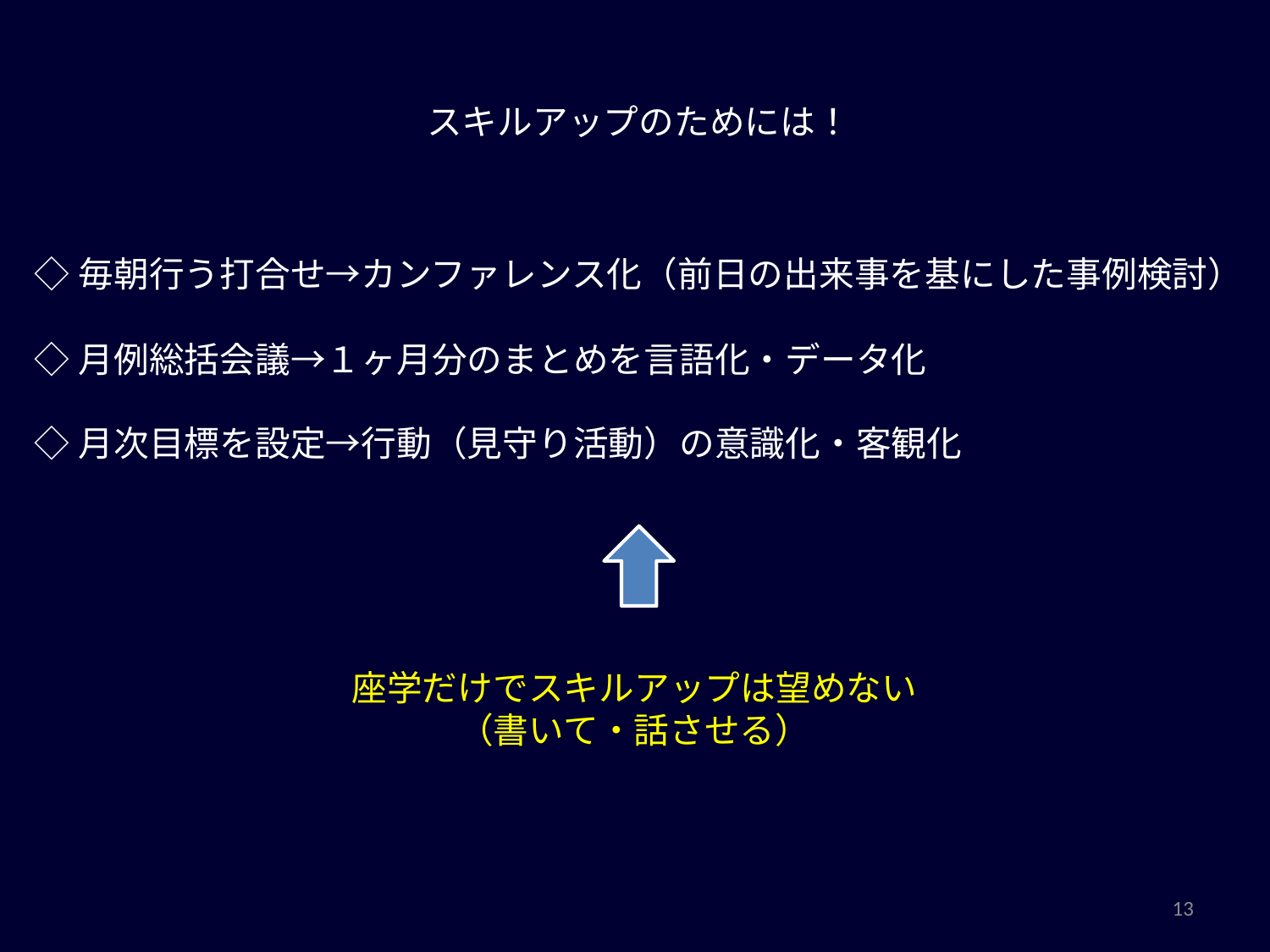

スキルアップのためには！
◇毎朝行う打合せ→カンファレンス化（前日の出来事を基にした事例検討）

◇月例総括会議→１ヶ月分のまとめを言語化・データ化

◇月次目標を設定→行動（見守り活動）の意識化・客観化

座学だけでスキルアップは望めない
（書いて・話させる）
13